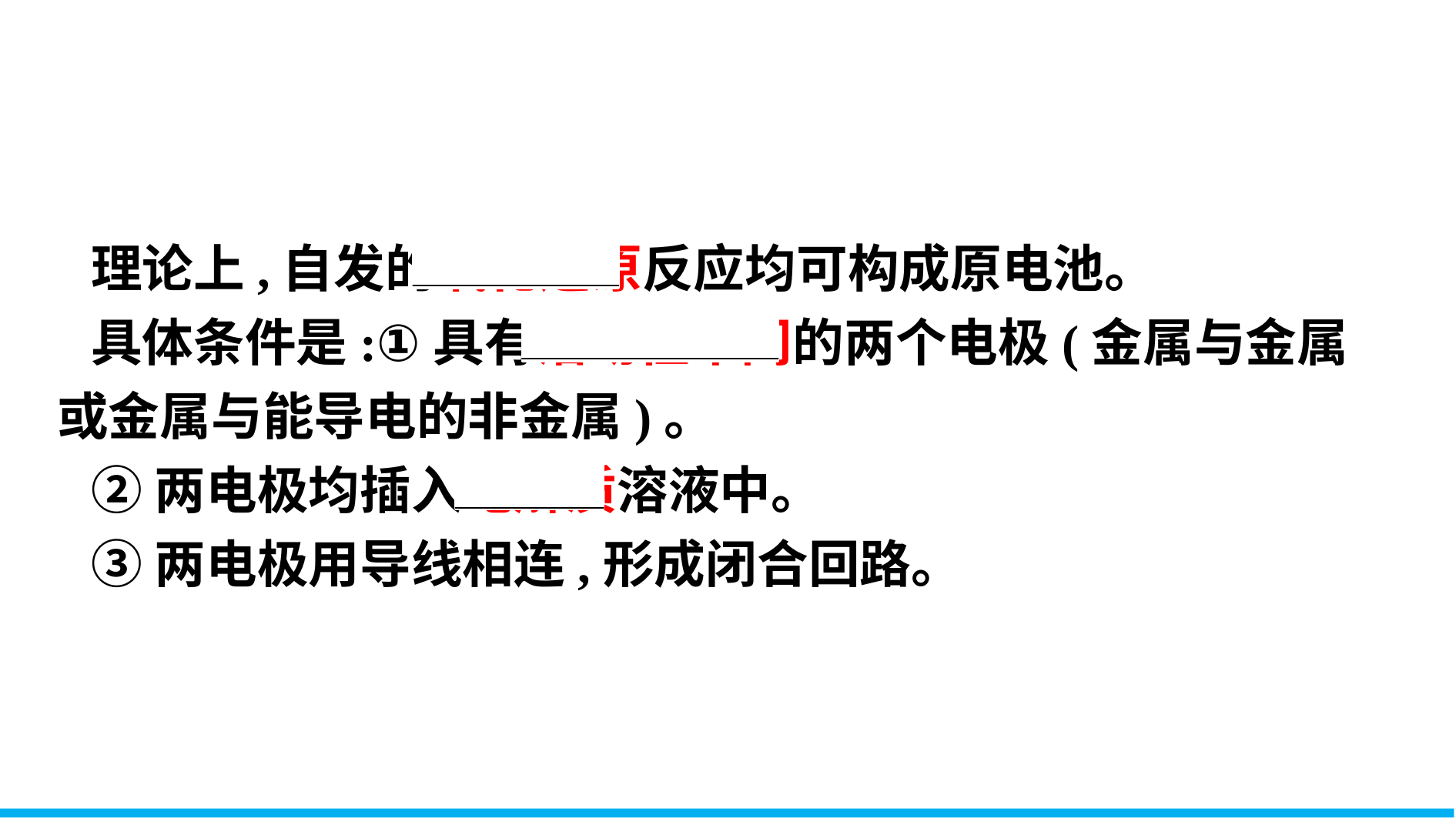

理论上,自发的氧化还原反应均可构成原电池。
具体条件是:①具有活动性不同的两个电极(金属与金属或金属与能导电的非金属)。
②两电极均插入电解质溶液中。
③两电极用导线相连,形成闭合回路。